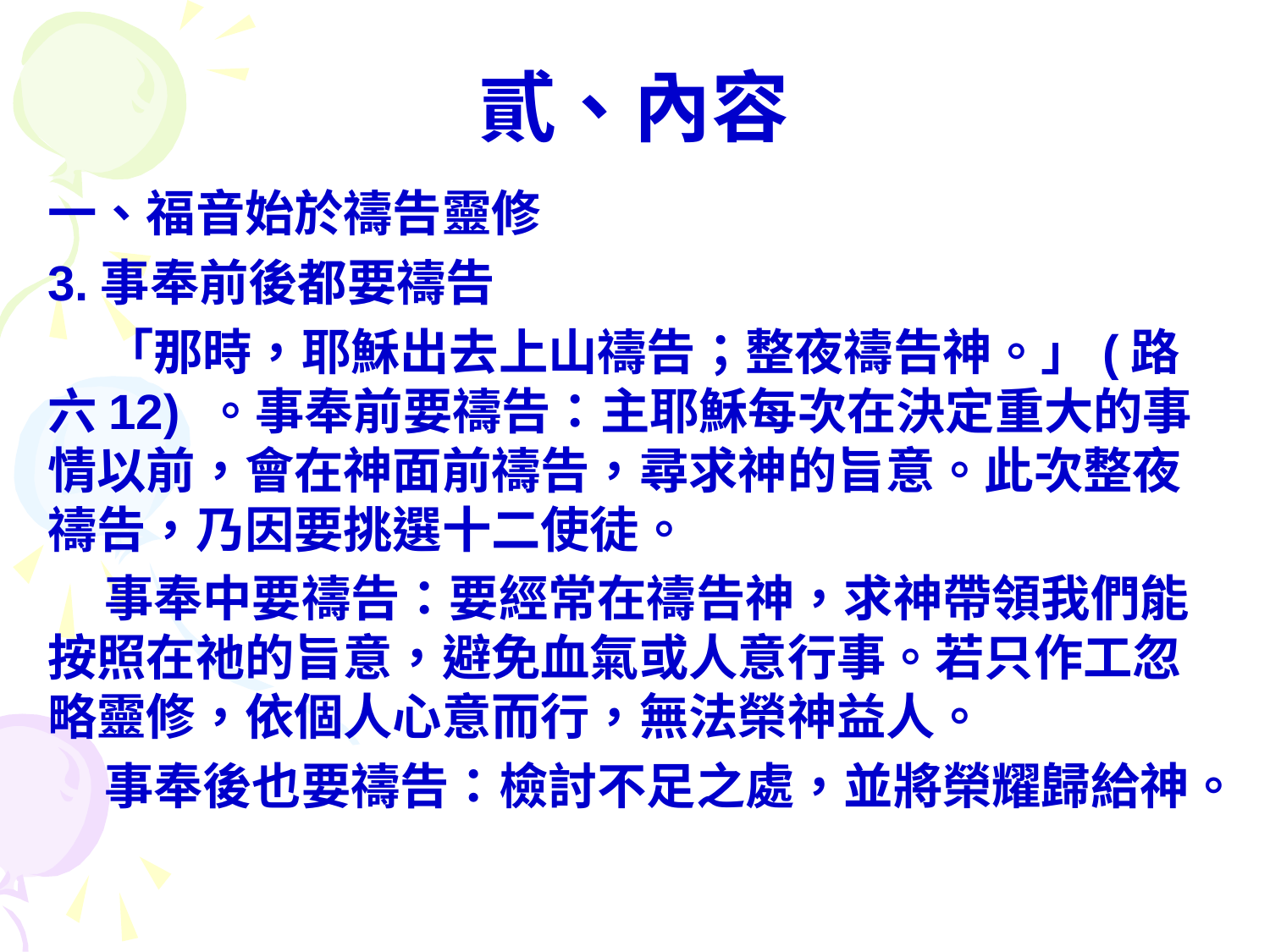

# 貳、內容
一、福音始於禱告靈修
3.事奉前後都要禱告
    「那時，耶穌出去上山禱告；整夜禱告神。」(路六12) 。事奉前要禱告：主耶穌每次在決定重大的事情以前，會在神面前禱告，尋求神的旨意。此次整夜禱告，乃因要挑選十二使徒。
    事奉中要禱告：要經常在禱告神，求神帶領我們能按照在祂的旨意，避免血氣或人意行事。若只作工忽略靈修，依個人心意而行，無法榮神益人。
    事奉後也要禱告：檢討不足之處，並將榮耀歸給神。